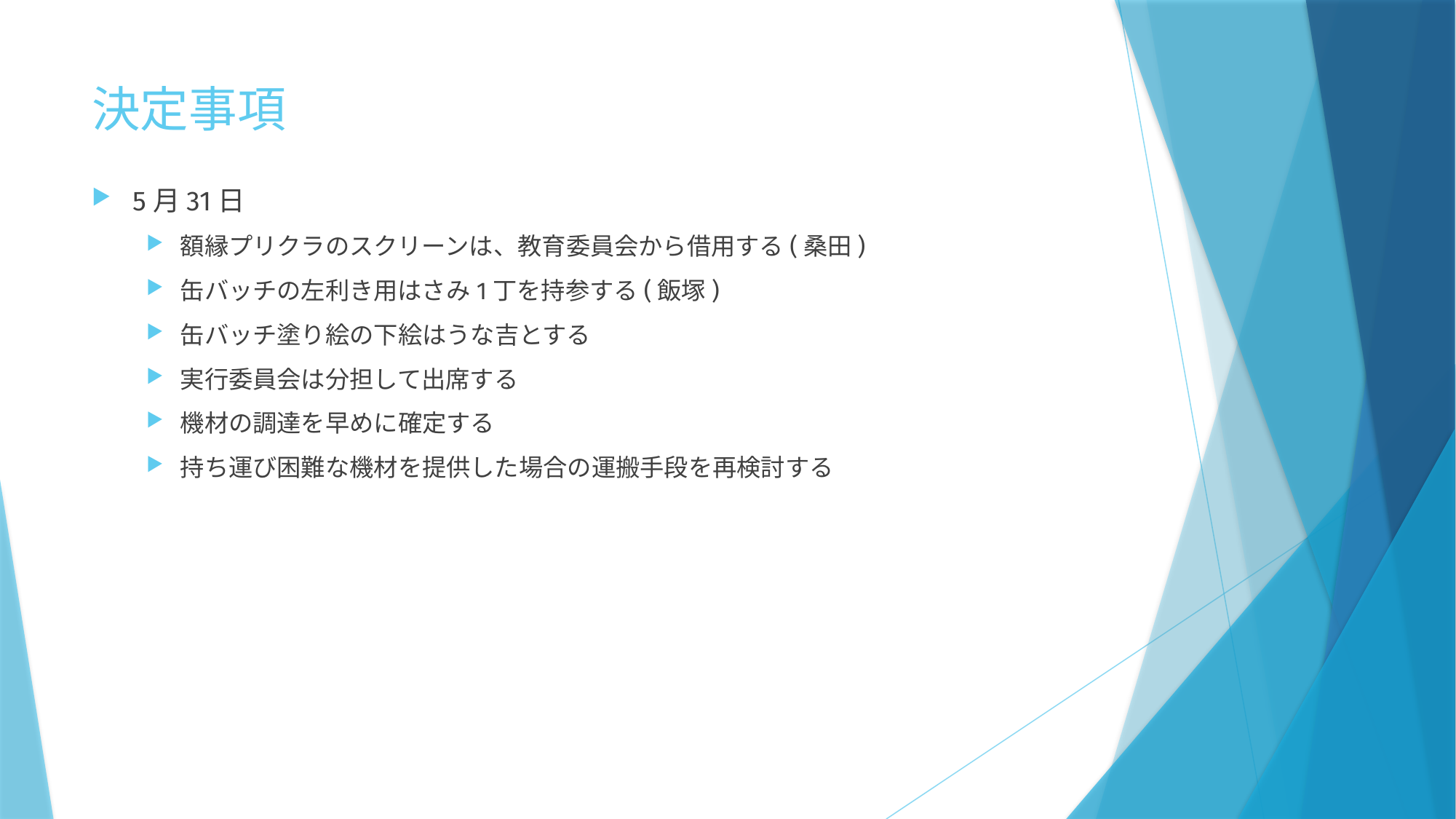

# 決定事項
5月31日
額縁プリクラのスクリーンは、教育委員会から借用する(桑田)
缶バッチの左利き用はさみ1丁を持参する(飯塚)
缶バッチ塗り絵の下絵はうな吉とする
実行委員会は分担して出席する
機材の調達を早めに確定する
持ち運び困難な機材を提供した場合の運搬手段を再検討する